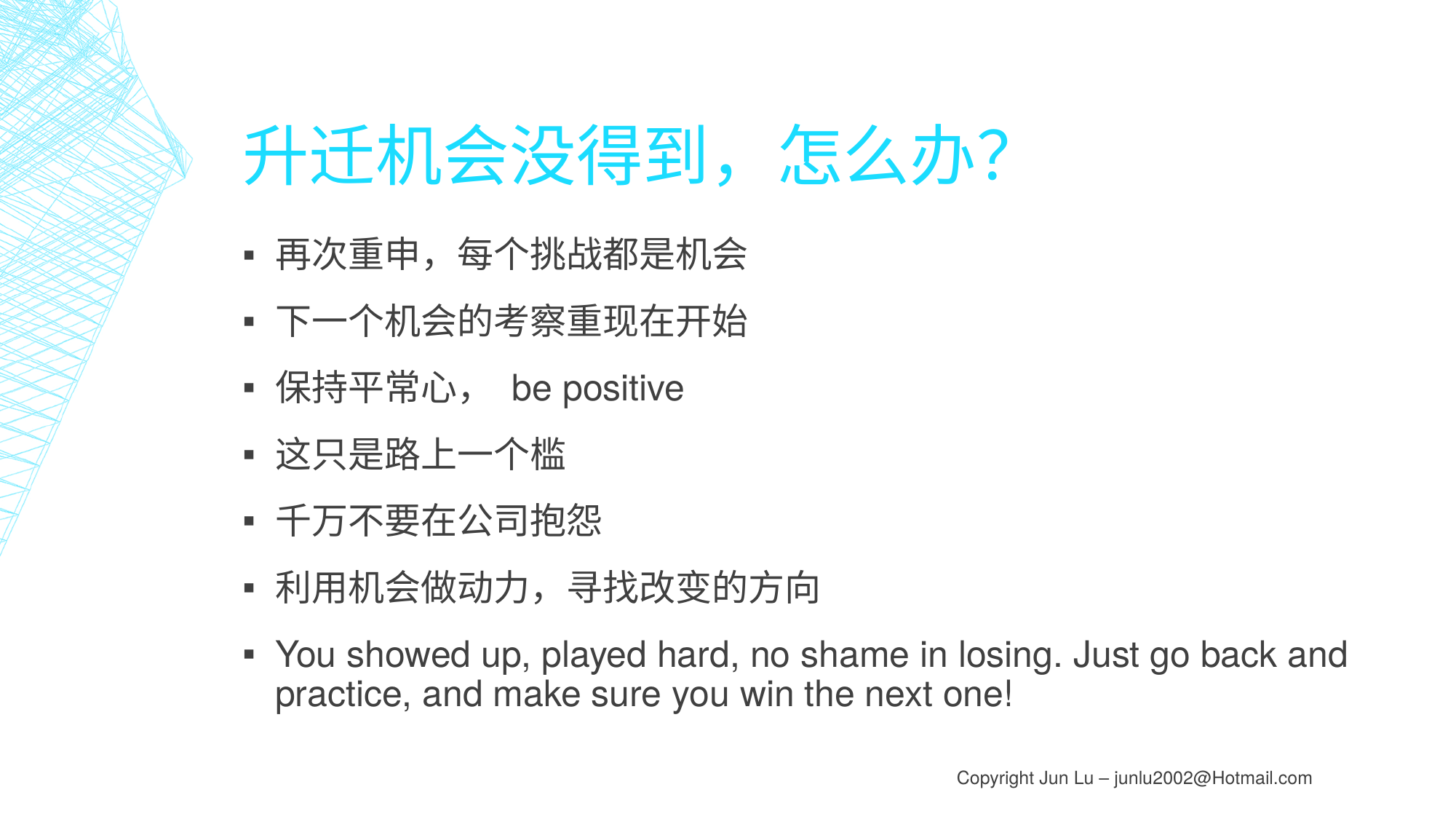

# 升迁机会没得到，怎么办？
再次重申，每个挑战都是机会
下一个机会的考察重现在开始
保持平常心， be positive
这只是路上一个槛
千万不要在公司抱怨
利用机会做动力，寻找改变的方向
You showed up, played hard, no shame in losing. Just go back and practice, and make sure you win the next one!
Copyright Jun Lu – junlu2002@Hotmail.com